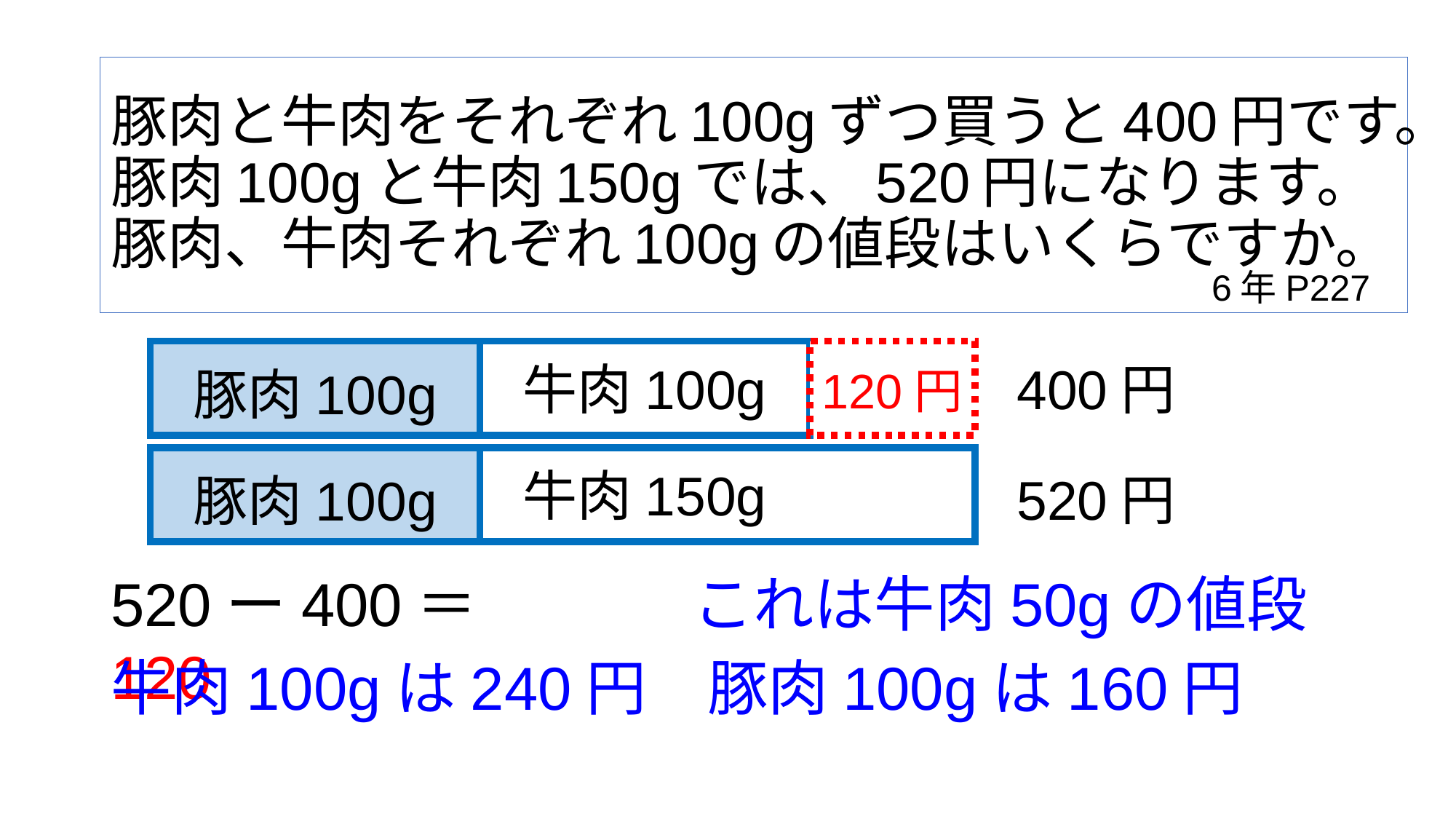

# 豚肉と牛肉をそれぞれ100gずつ買うと400円です。豚肉100gと牛肉150gでは、520円になります。豚肉、牛肉それぞれ100gの値段はいくらですか。
6年P227

400円
牛肉100g
豚肉100g
120円

牛肉150g
520円
豚肉100g
520ー400＝120
これは牛肉50gの値段
牛肉100gは240円　豚肉100gは160円